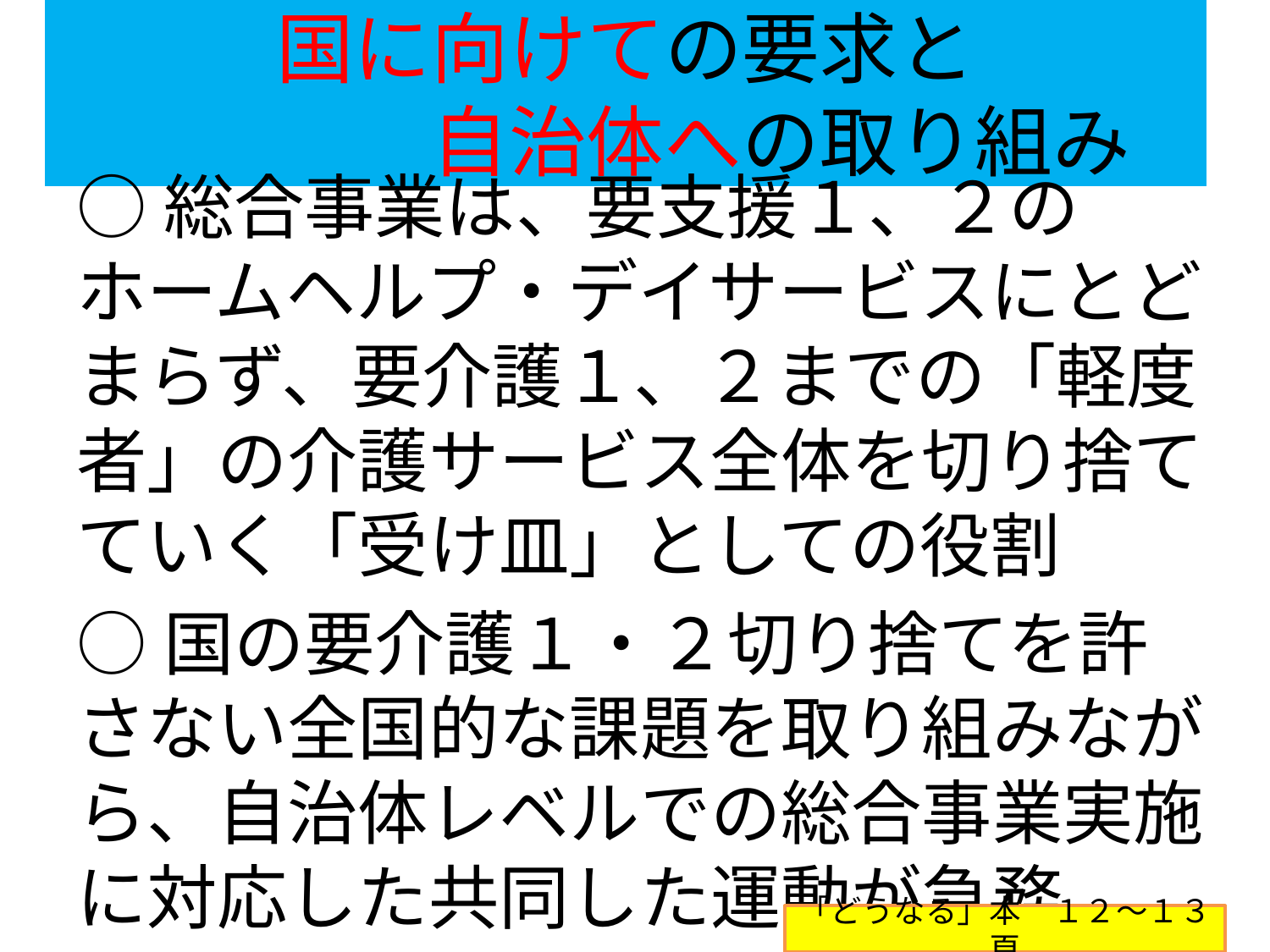

# 国に向けての要求と 　　　　自治体への取り組み
○総合事業は、要支援１、２のホームヘルプ・デイサービスにとどまらず、要介護１、２までの「軽度者」の介護サービス全体を切り捨てていく「受け皿」としての役割
○国の要介護１・２切り捨てを許さない全国的な課題を取り組みながら、自治体レベルでの総合事業実施に対応した共同した運動が急務
「どうなる」本　１２～１３頁